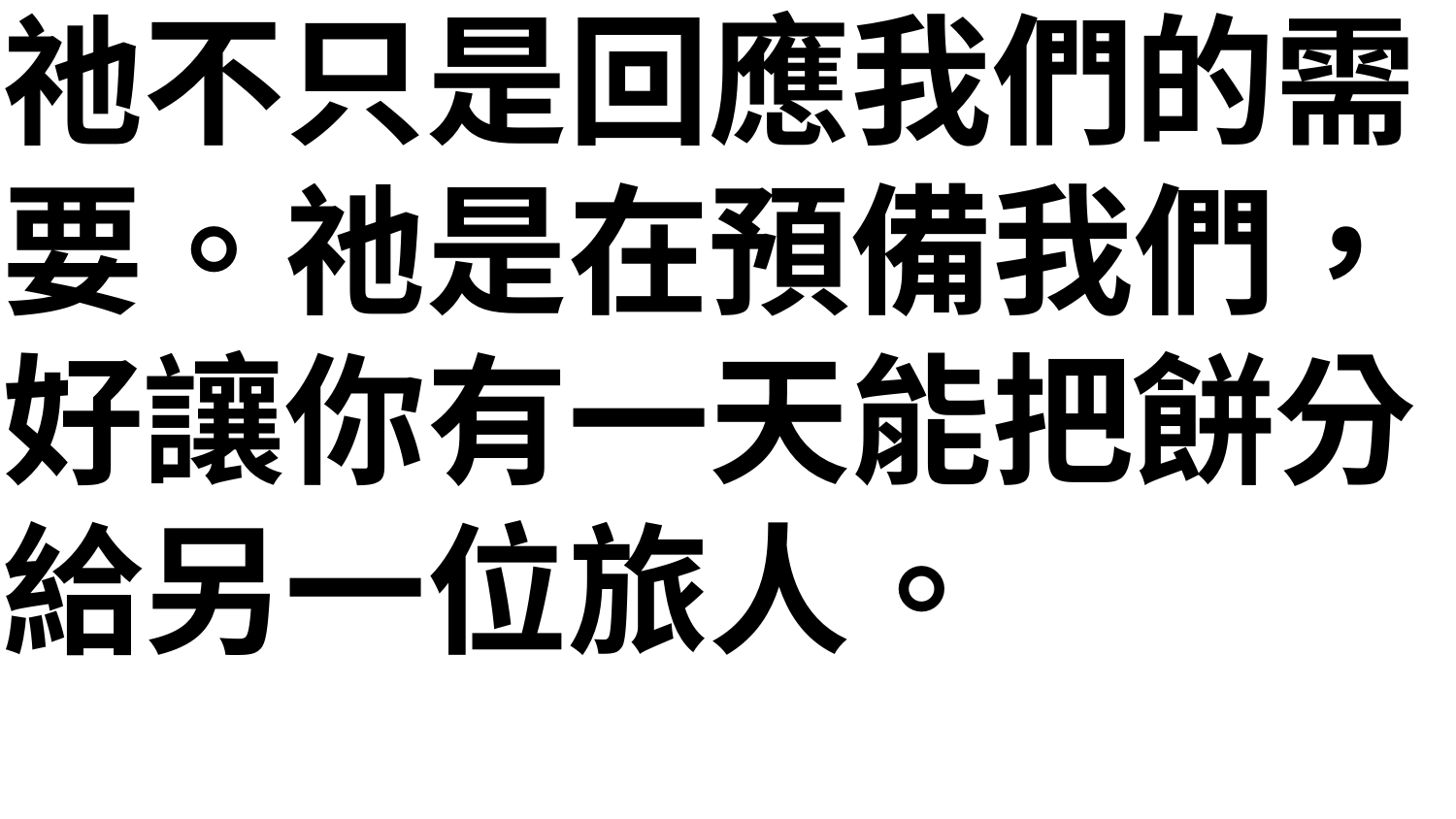

祂不只是回應我們的需要。祂是在預備我們，好讓你有一天能把餅分給另一位旅人。